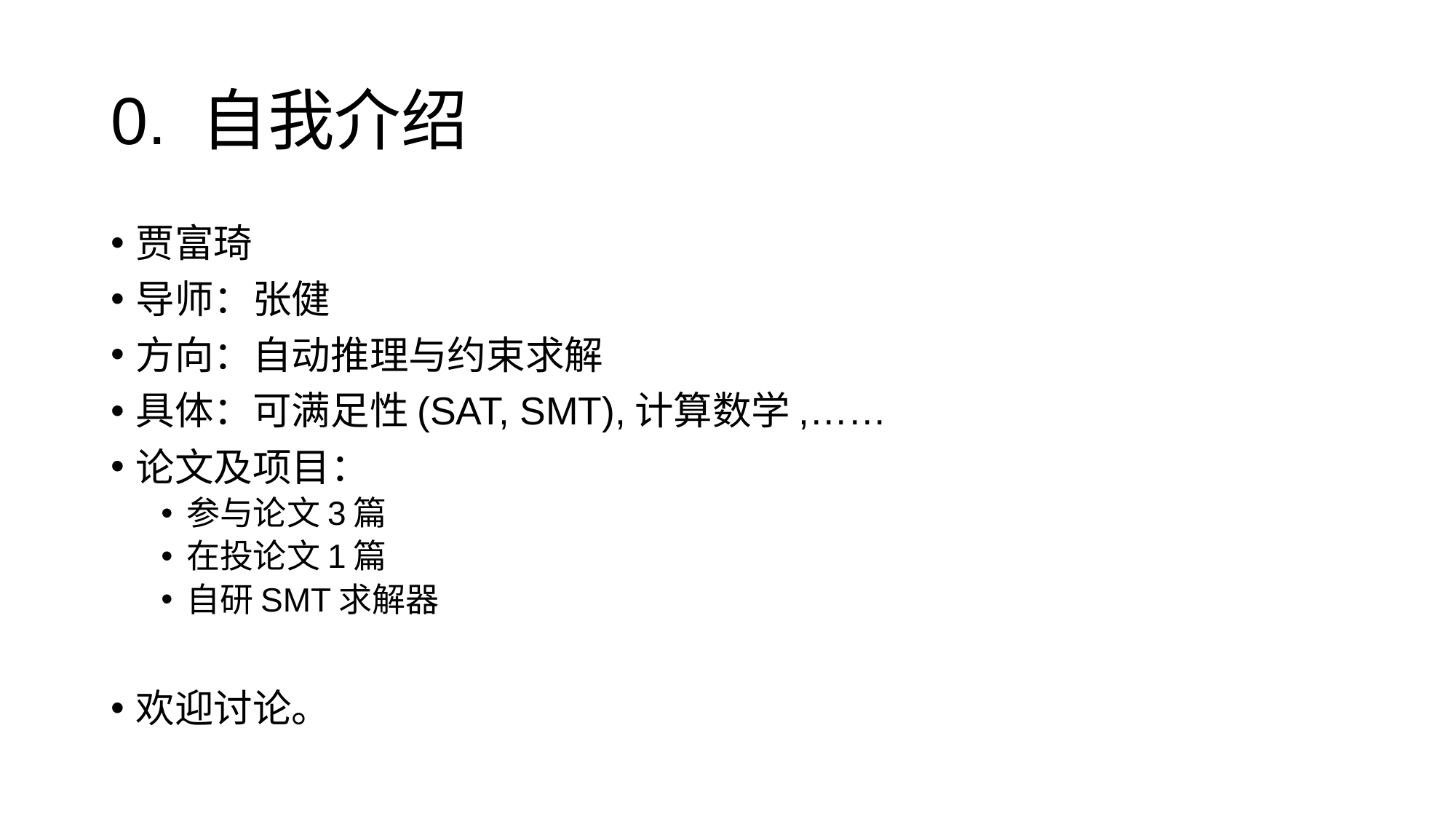

# 0. 自我介绍
贾富琦
导师：张健
方向：自动推理与约束求解
具体：可满足性(SAT, SMT),计算数学,……
论文及项目：
参与论文3篇
在投论文1篇
自研SMT求解器

欢迎讨论。